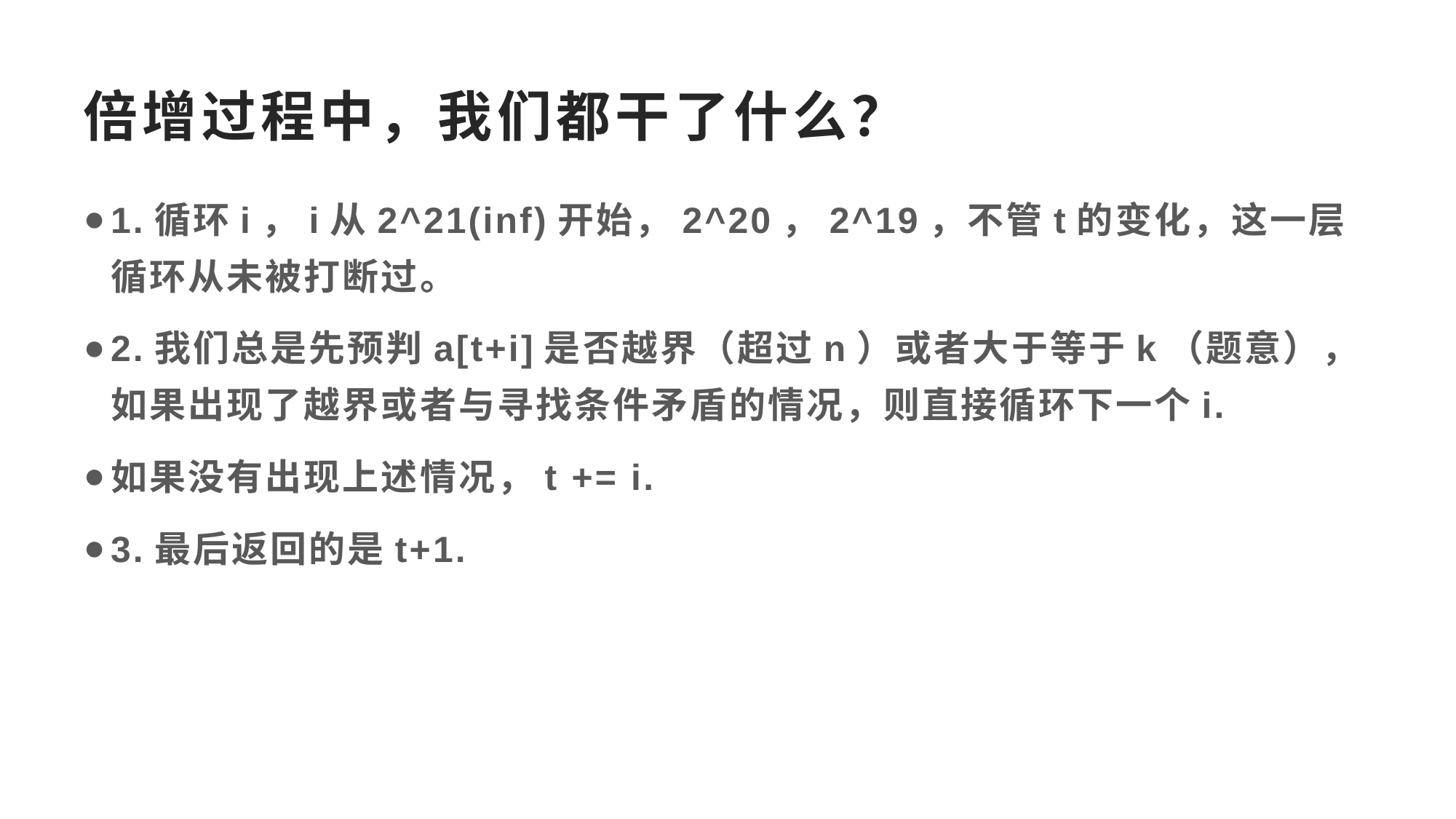

# 倍增过程中，我们都干了什么？
1.循环i，i从2^21(inf)开始，2^20，2^19，不管t的变化，这一层循环从未被打断过。
2.我们总是先预判a[t+i]是否越界（超过n）或者大于等于k（题意），如果出现了越界或者与寻找条件矛盾的情况，则直接循环下一个i.
如果没有出现上述情况，t += i.
3.最后返回的是t+1.